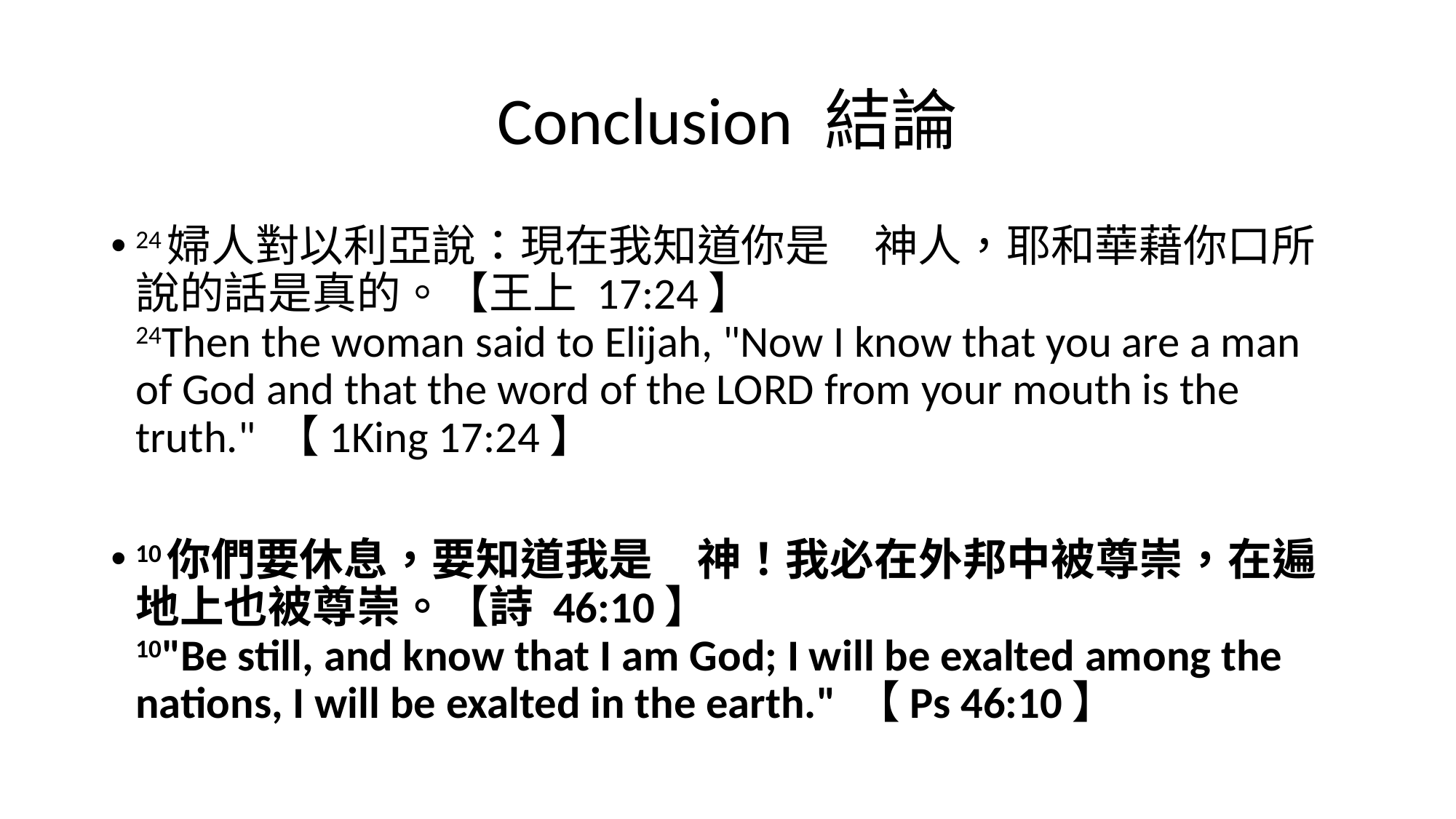

# Conclusion 結論
24婦人對以利亞說：現在我知道你是　神人，耶和華藉你口所說的話是真的。【王上 17:24】
24Then the woman said to Elijah, "Now I know that you are a man of God and that the word of the LORD from your mouth is the truth." 【1King 17:24】

10你們要休息，要知道我是　神！我必在外邦中被尊崇，在遍地上也被尊崇。【詩 46:10】
10"Be still, and know that I am God; I will be exalted among the nations, I will be exalted in the earth." 【Ps 46:10】